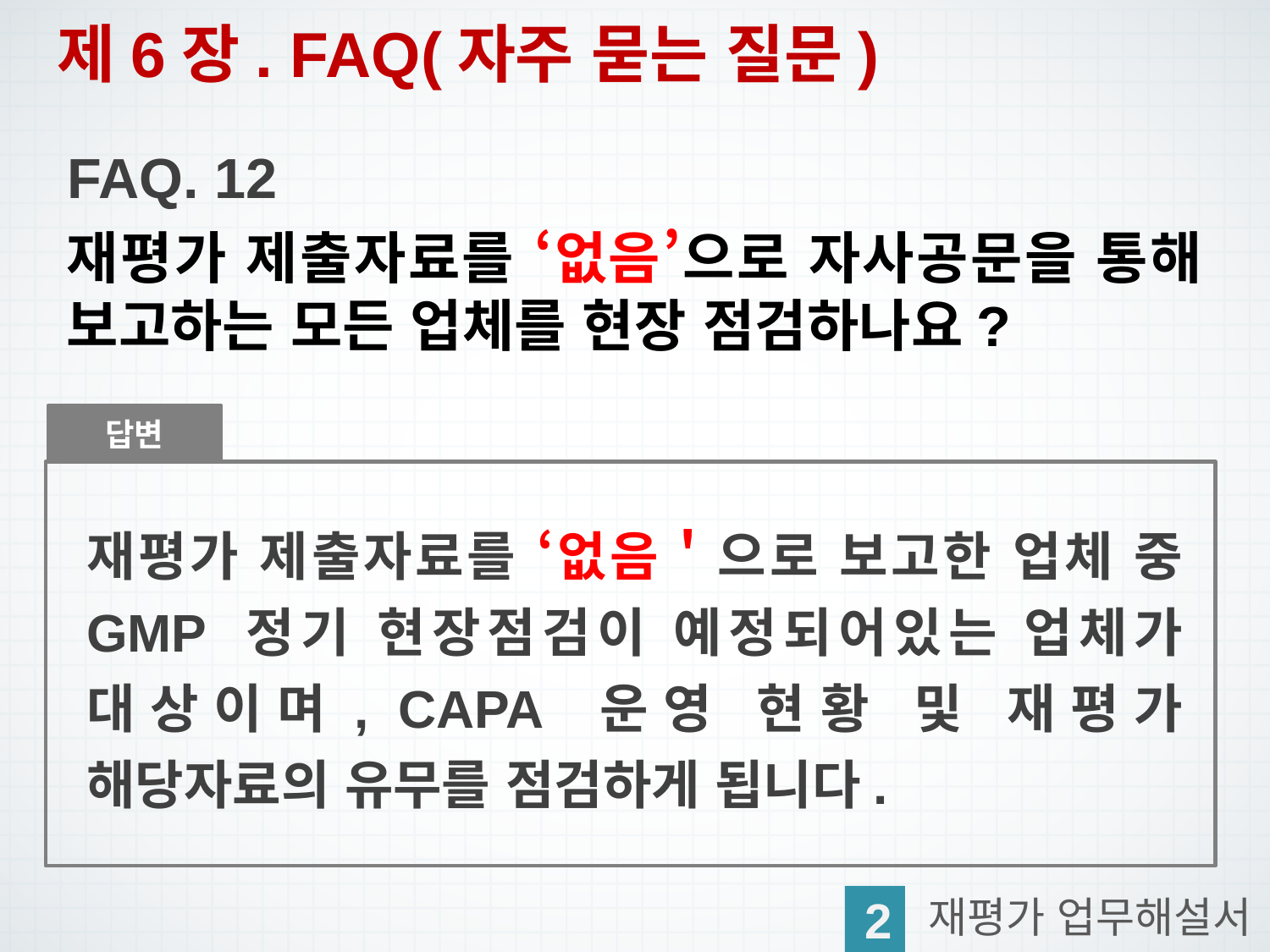

제6장. FAQ(자주 묻는 질문)

FAQ. 12
재평가 제출자료를 ‘없음’으로 자사공문을 통해 보고하는 모든 업체를 현장 점검하나요?
답변

재평가 제출자료를 ‘없음＇으로 보고한 업체 중 GMP 정기 현장점검이 예정되어있는 업체가 대상이며, CAPA 운영 현황 및 재평가 해당자료의 유무를 점검하게 됩니다.
2
재평가 업무해설서